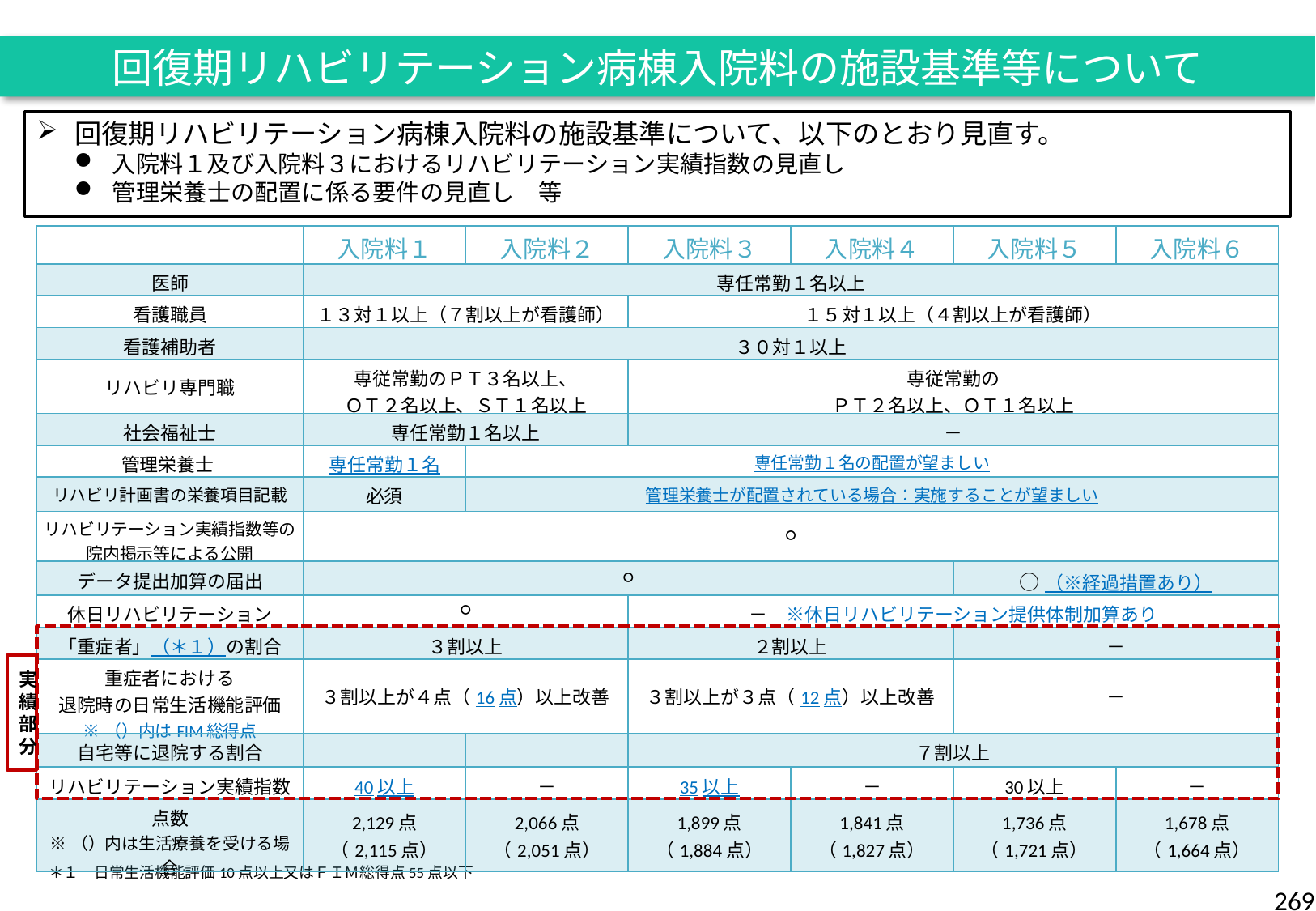

回復期リハビリテーション病棟入院料の施設基準等について
回復期リハビリテーション病棟入院料の施設基準について、以下のとおり見直す。
入院料１及び入院料３におけるリハビリテーション実績指数の見直し
管理栄養士の配置に係る要件の見直し　等

|  | 入院料１ | 入院料２ | 入院料３ | 入院料４ | 入院料５ | 入院料６ |
| --- | --- | --- | --- | --- | --- | --- |
| 医師 | 専任常勤１名以上 |  |  |  |  |  |
| 看護職員 | １３対１以上（７割以上が看護師） |  | １５対１以上（４割以上が看護師） |  |  |  |
| 看護補助者 | ３０対１以上 |  |  |  |  |  |
| リハビリ専門職 | 専従常勤のＰＴ３名以上、 ＯＴ２名以上、ＳＴ１名以上 |  | 専従常勤の ＰＴ２名以上、ＯＴ１名以上 |  |  |  |
| 社会福祉士 | 専任常勤１名以上 |  | － |  |  |  |
| 管理栄養士 | 専任常勤１名 | 専任常勤１名の配置が望ましい |  |  |  |  |
| リハビリ計画書の栄養項目記載 | 必須 | 管理栄養士が配置されている場合：実施することが望ましい |  |  |  |  |
| リハビリテーション実績指数等の 院内掲示等による公開 | ○ |  |  |  |  |  |
| データ提出加算の届出 | ○ |  |  |  | ○（※経過措置あり） |  |
| 休日リハビリテーション | ○ |  | －　※休日リハビリテーション提供体制加算あり |  |  |  |
| 「重症者」（＊１）の割合 | ３割以上 |  | ２割以上 |  | － |  |
| 重症者における 退院時の日常生活機能評価 ※（）内はFIM総得点 | ３割以上が４点（16点）以上改善 |  | ３割以上が３点（12点）以上改善 |  | － |  |
| 自宅等に退院する割合 |  |  | ７割以上 |  |  |  |
| リハビリテーション実績指数 | 40以上 | － | 35以上 | － | 30以上 | － |
| 点数 ※（）内は生活療養を受ける場合 | 2,129点 （2,115点） | 2,066点 （2,051点） | 1,899点 （1,884点） | 1,841点 （1,827点） | 1,736点 （1,721点） | 1,678点 （1,664点） |

実績部分
＊１　日常生活機能評価10点以上又はＦＩＭ総得点55点以下
269